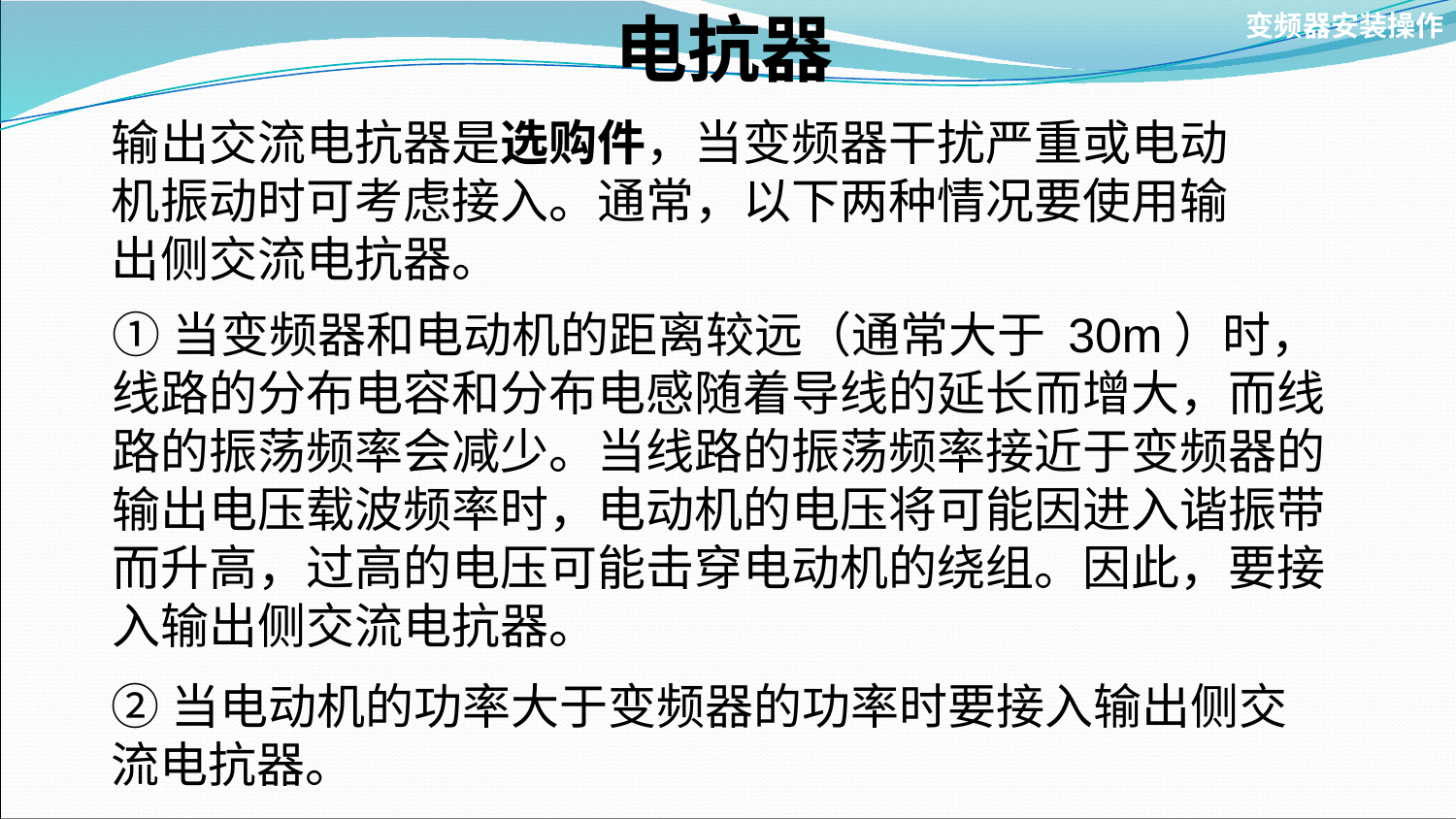

# 电抗器
变频器安装操作
输出交流电抗器是选购件，当变频器干扰严重或电动机振动时可考虑接入。通常，以下两种情况要使用输出侧交流电抗器。
①当变频器和电动机的距离较远（通常大于 30m）时，线路的分布电容和分布电感随着导线的延长而增大，而线路的振荡频率会减少。当线路的振荡频率接近于变频器的输出电压载波频率时，电动机的电压将可能因进入谐振带而升高，过高的电压可能击穿电动机的绕组。因此，要接入输出侧交流电抗器。
②当电动机的功率大于变频器的功率时要接入输出侧交流电抗器。
12